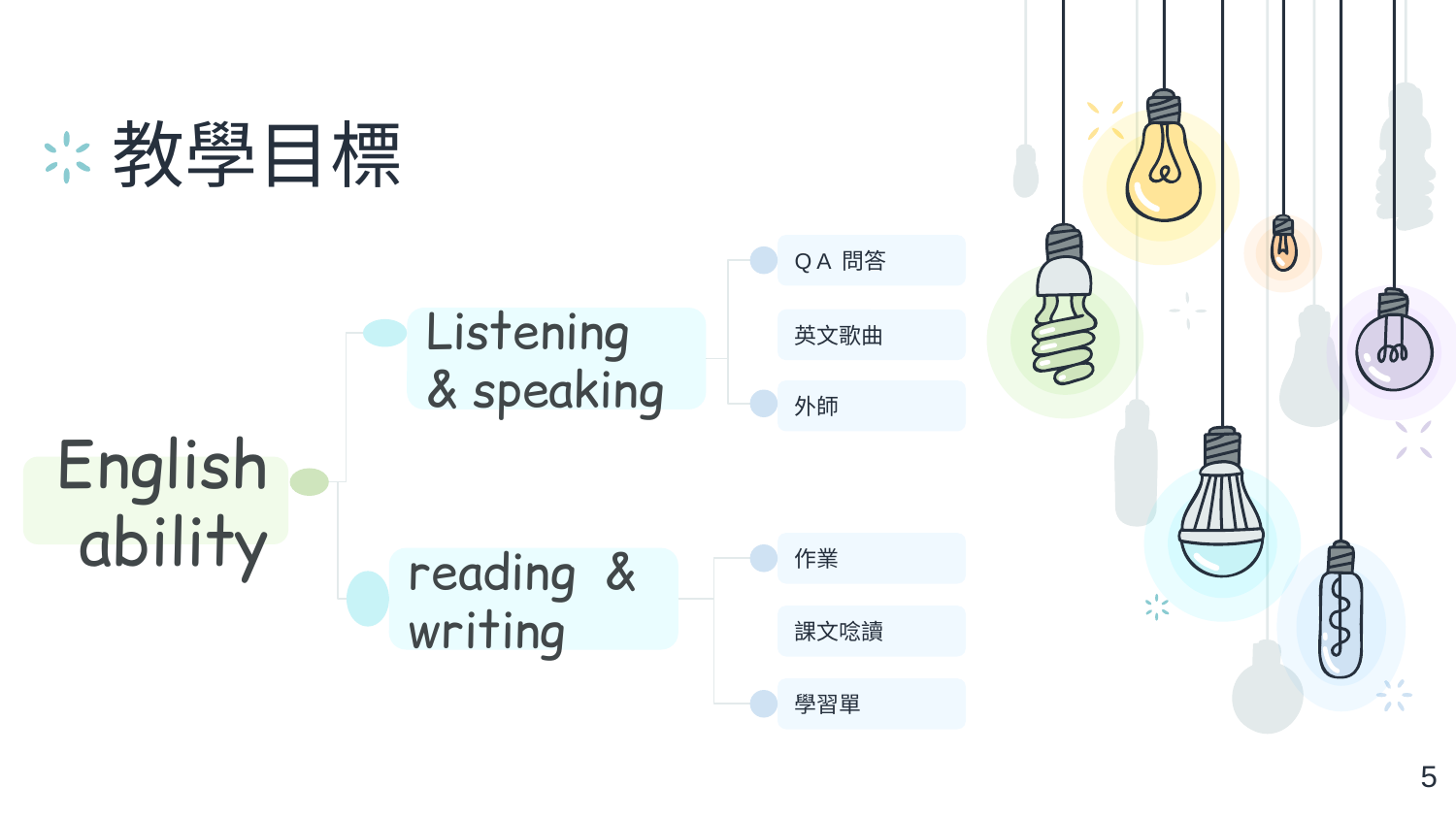

# 教學目標
Q A 問答

Listening  & speaking

英文歌曲
外師

English ability

作業

reading  & writing

課文唸讀
學習單

5